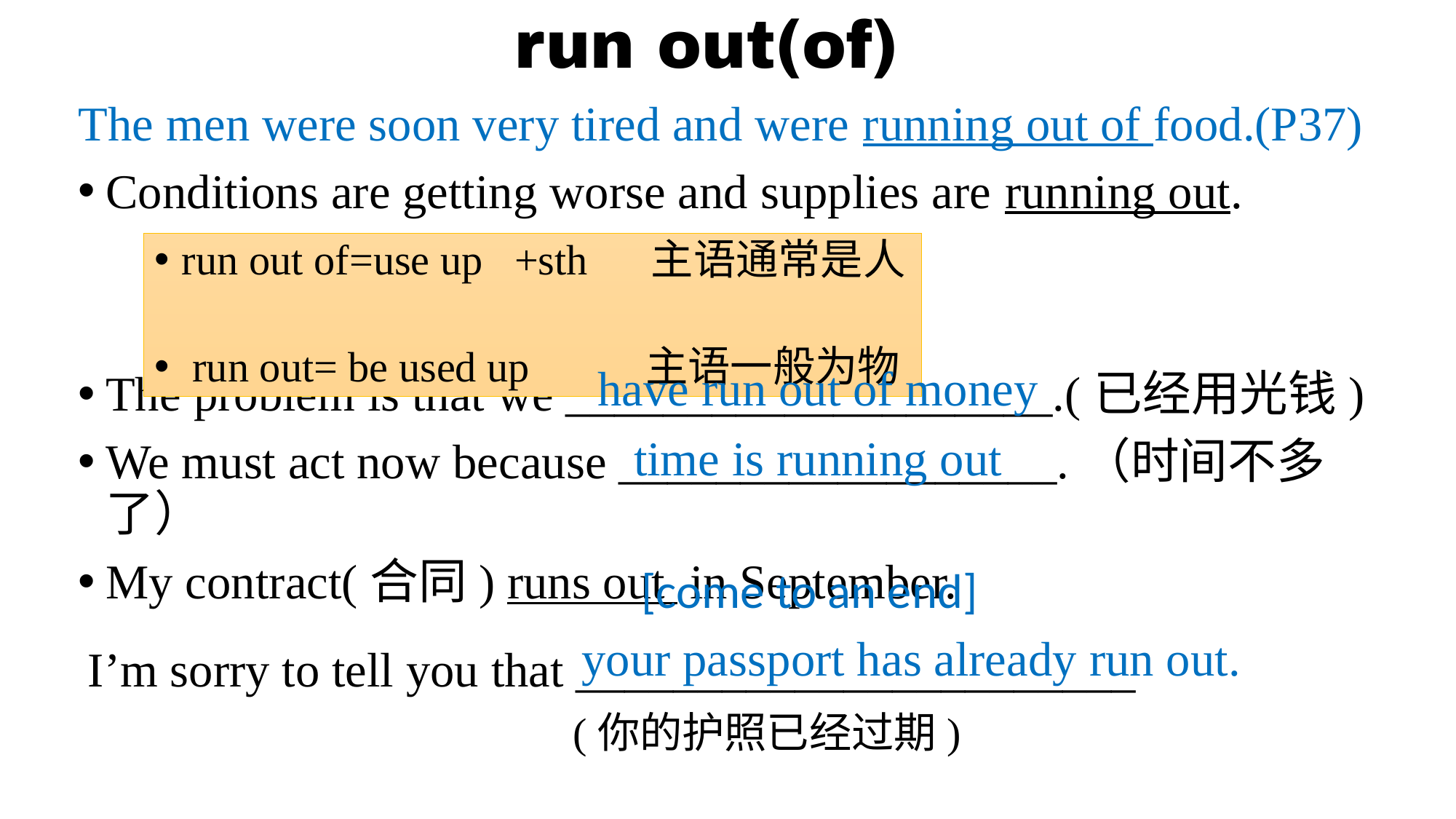

# run out(of)
The men were soon very tired and were running out of food.(P37)
Conditions are getting worse and supplies are running out.

The problem is that we ____________________.(已经用光钱)
We must act now because __________________.（时间不多了）
My contract(合同) runs out  in September.
run out of=use up   +sth     主语通常是人
 run out= be used up          主语一般为物
have run out of money
time is running out
[come to an end]

I’m sorry to tell you that _______________________

your passport has already run out.
(你的护照已经过期)